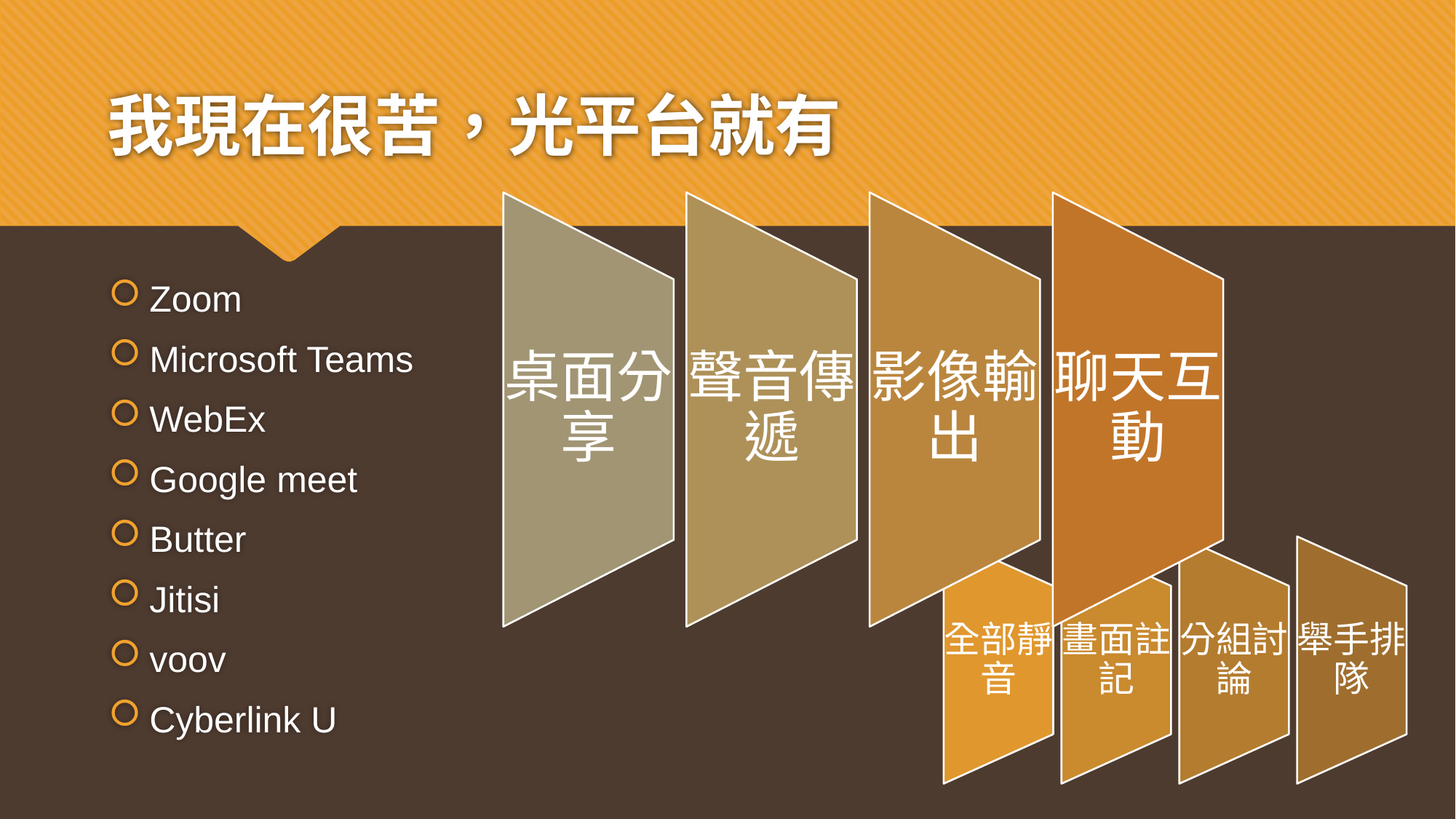

# 我現在很苦，光平台就有
桌面分享
聲音傳遞
影像輸出
聊天互動
Zoom
Microsoft Teams
WebEx
Google meet
Butter
Jitisi
voov
Cyberlink U
全部靜音
畫面註記
分組討論
舉手排隊